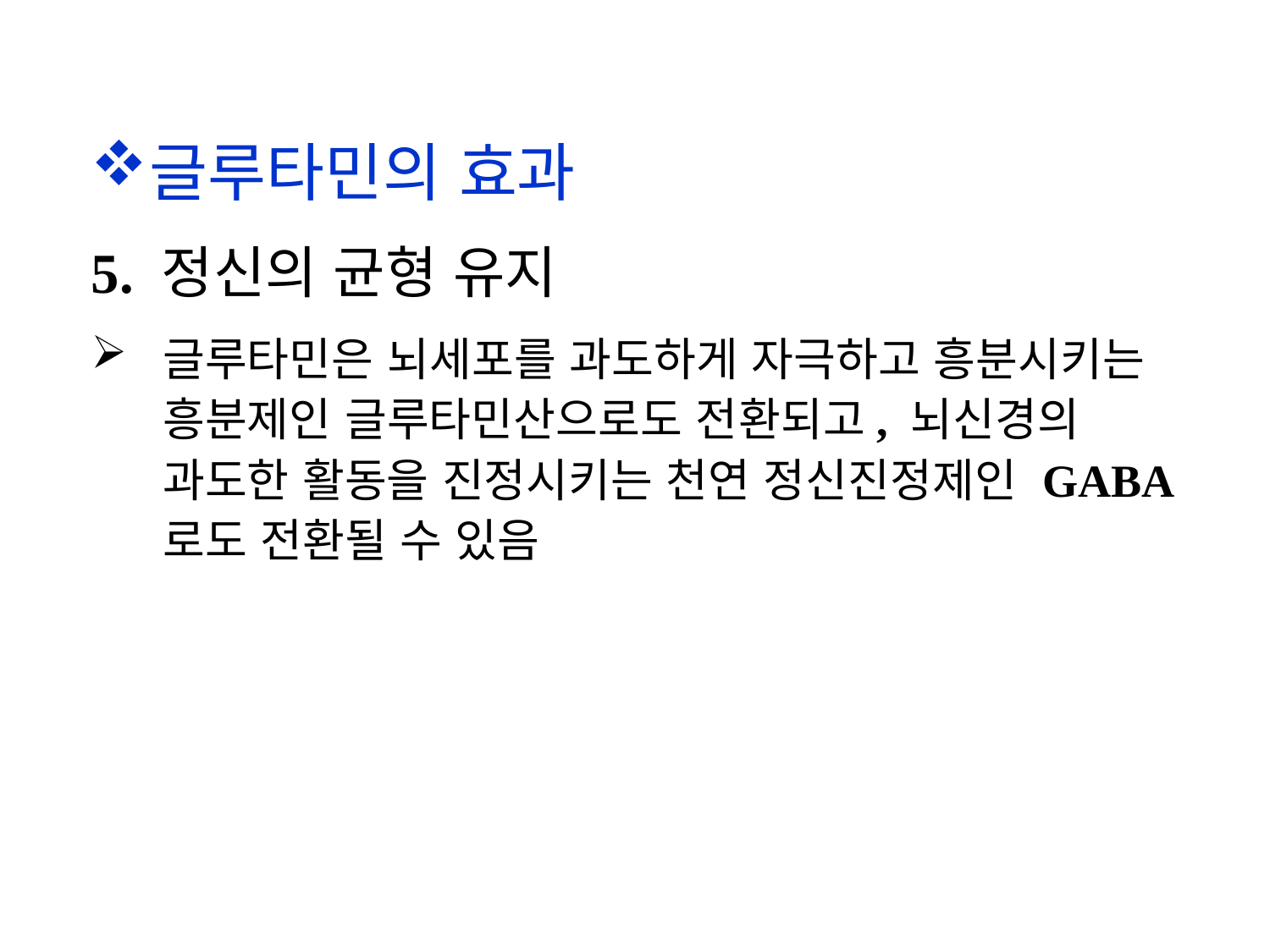

글루타민의 효과
5. 정신의 균형 유지
글루타민은 뇌세포를 과도하게 자극하고 흥분시키는 흥분제인 글루타민산으로도 전환되고, 뇌신경의 과도한 활동을 진정시키는 천연 정신진정제인 GABA로도 전환될 수 있음